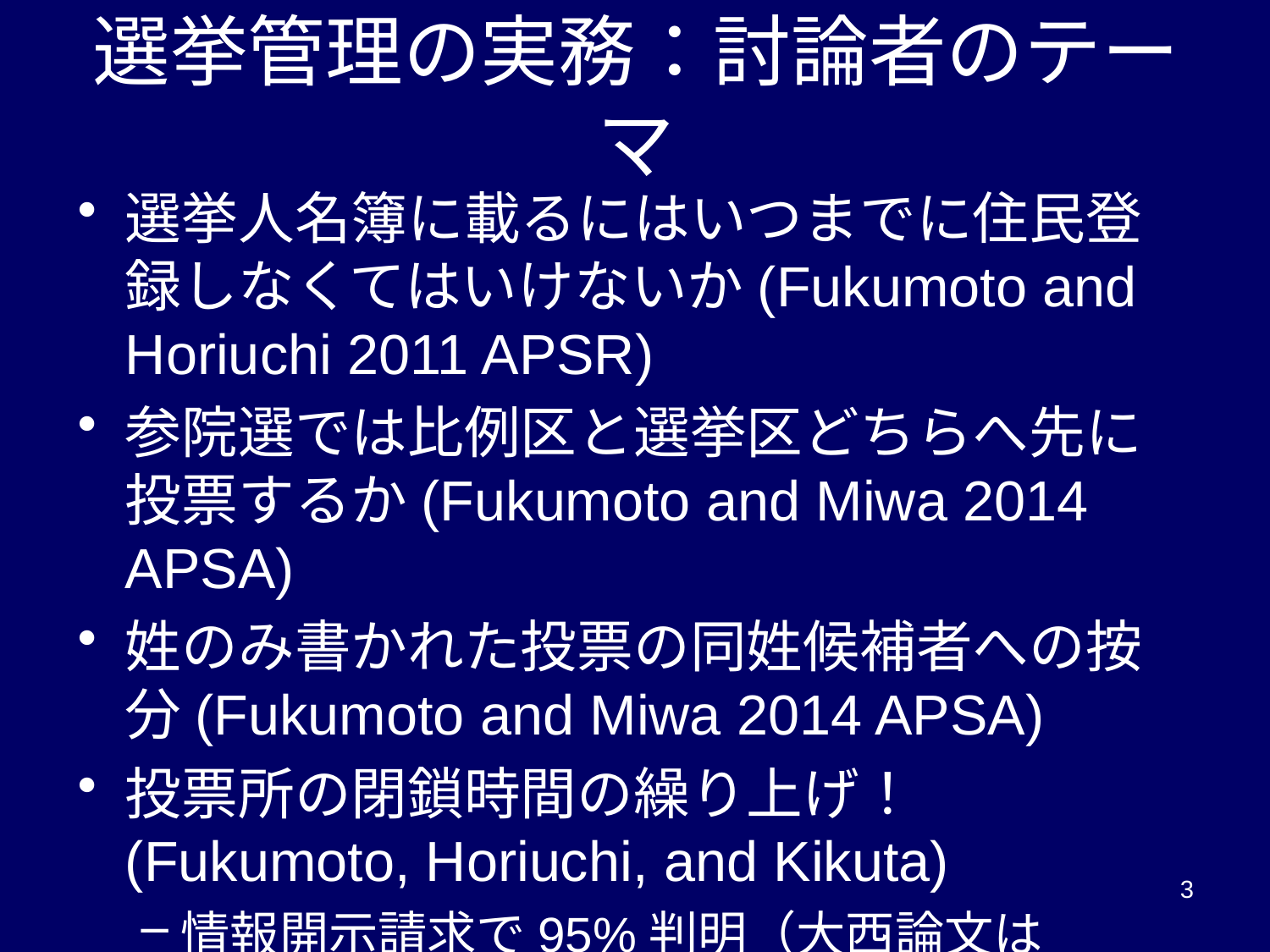

# 選挙管理の実務：討論者のテーマ
選挙人名簿に載るにはいつまでに住民登録しなくてはいけないか(Fukumoto and Horiuchi 2011 APSR)
参院選では比例区と選挙区どちらへ先に投票するか(Fukumoto and Miwa 2014 APSA)
姓のみ書かれた投票の同姓候補者への按分(Fukumoto and Miwa 2014 APSA)
投票所の閉鎖時間の繰り上げ！(Fukumoto, Horiuchi, and Kikuta)
情報開示請求で95%判明（大西論文は79%）
3